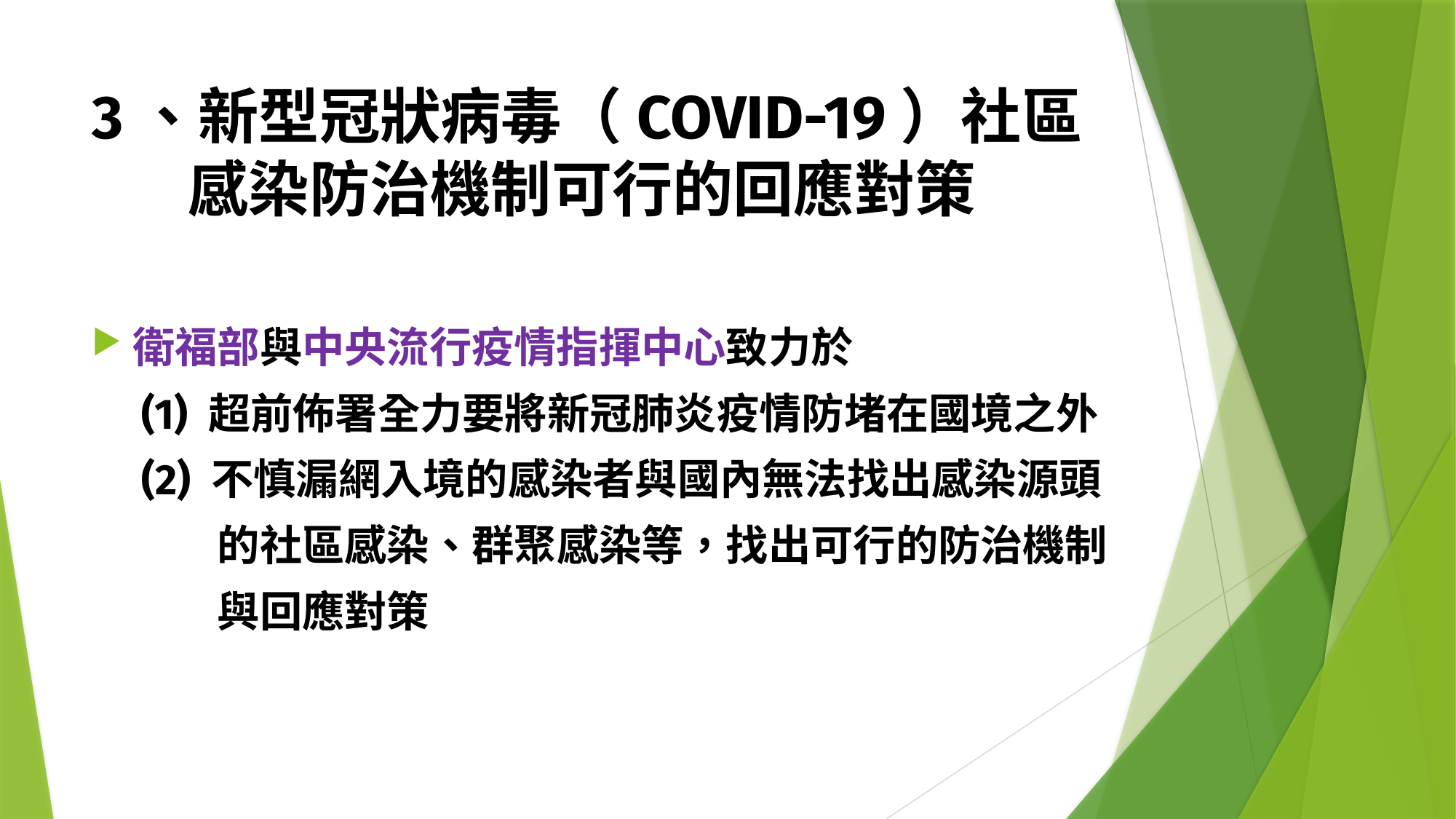

# 3、新型冠狀病毒（COVID-19）社區 感染防治機制可行的回應對策
衛福部與中央流行疫情指揮中心致力於
     (1) 超前佈署全力要將新冠肺炎疫情防堵在國境之外
     (2) 不慎漏網入境的感染者與國內無法找出感染源頭
            的社區感染、群聚感染等，找出可行的防治機制
            與回應對策